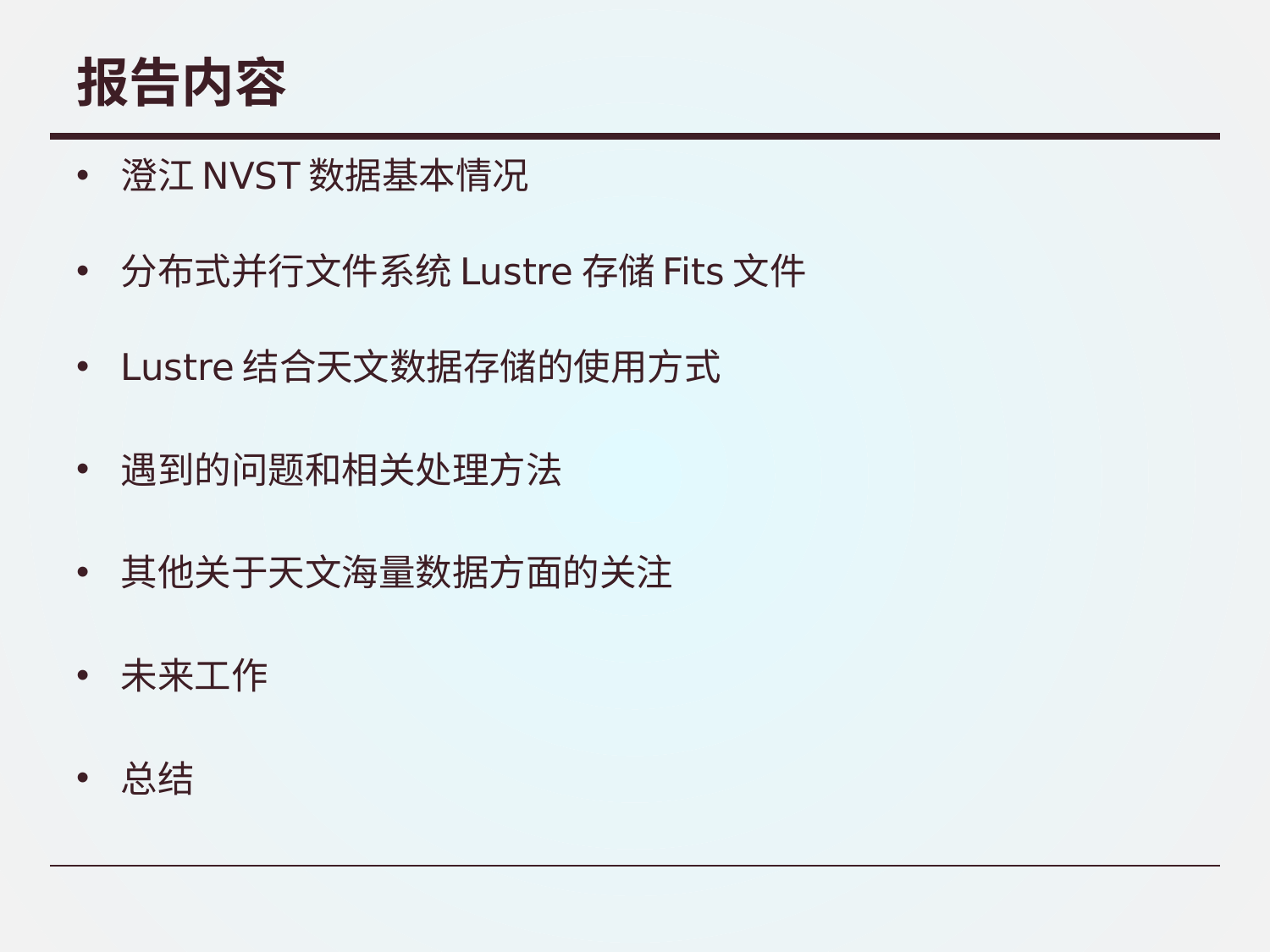

# 报告内容
澄江NVST数据基本情况
分布式并行文件系统Lustre存储Fits文件
Lustre结合天文数据存储的使用方式

遇到的问题和相关处理方法

其他关于天文海量数据方面的关注

未来工作

总结